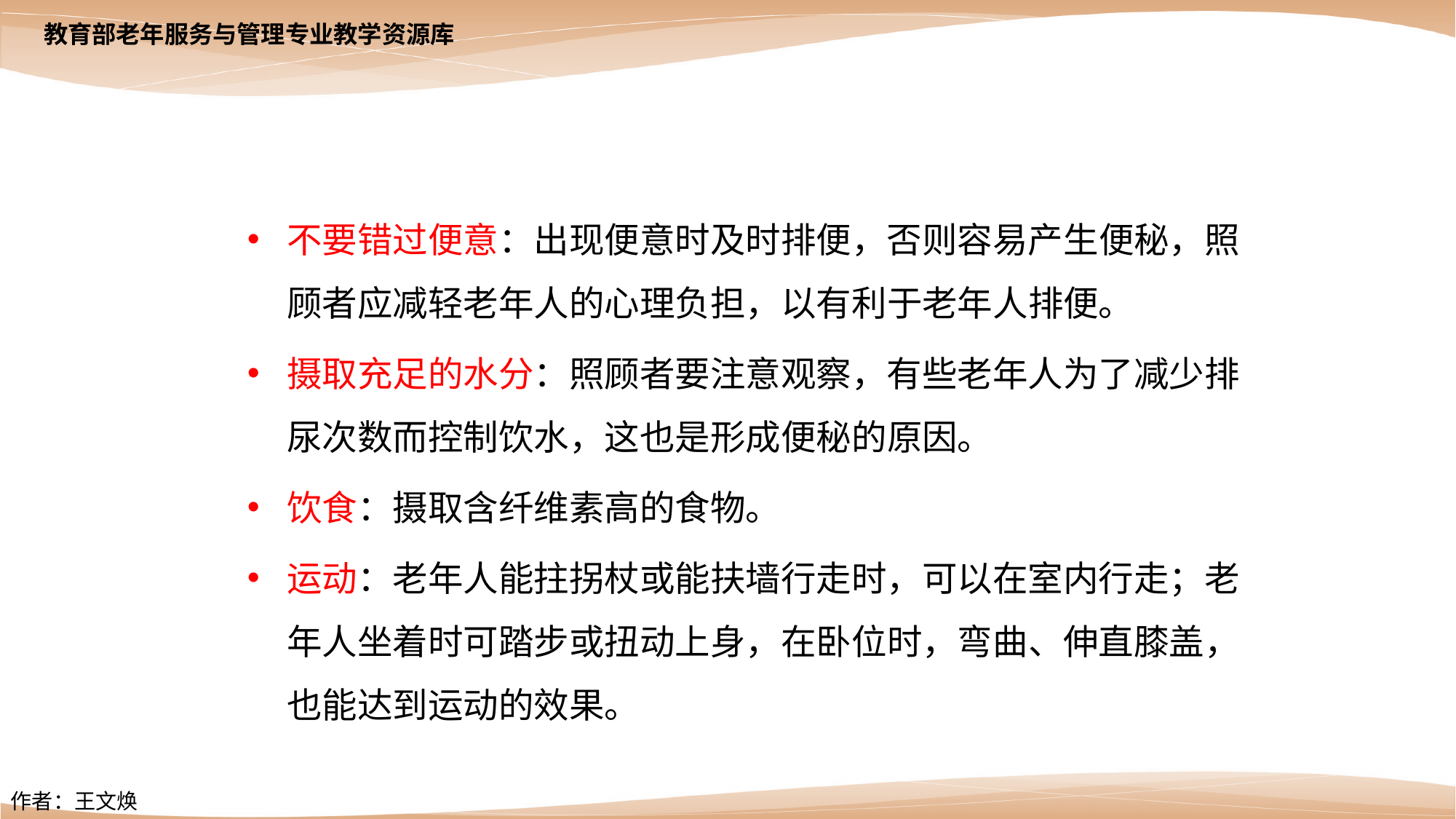

#
不要错过便意：出现便意时及时排便，否则容易产生便秘，照顾者应减轻老年人的心理负担，以有利于老年人排便。
摄取充足的水分：照顾者要注意观察，有些老年人为了减少排尿次数而控制饮水，这也是形成便秘的原因。
饮食：摄取含纤维素高的食物。
运动：老年人能拄拐杖或能扶墙行走时，可以在室内行走；老年人坐着时可踏步或扭动上身，在卧位时，弯曲、伸直膝盖，也能达到运动的效果。